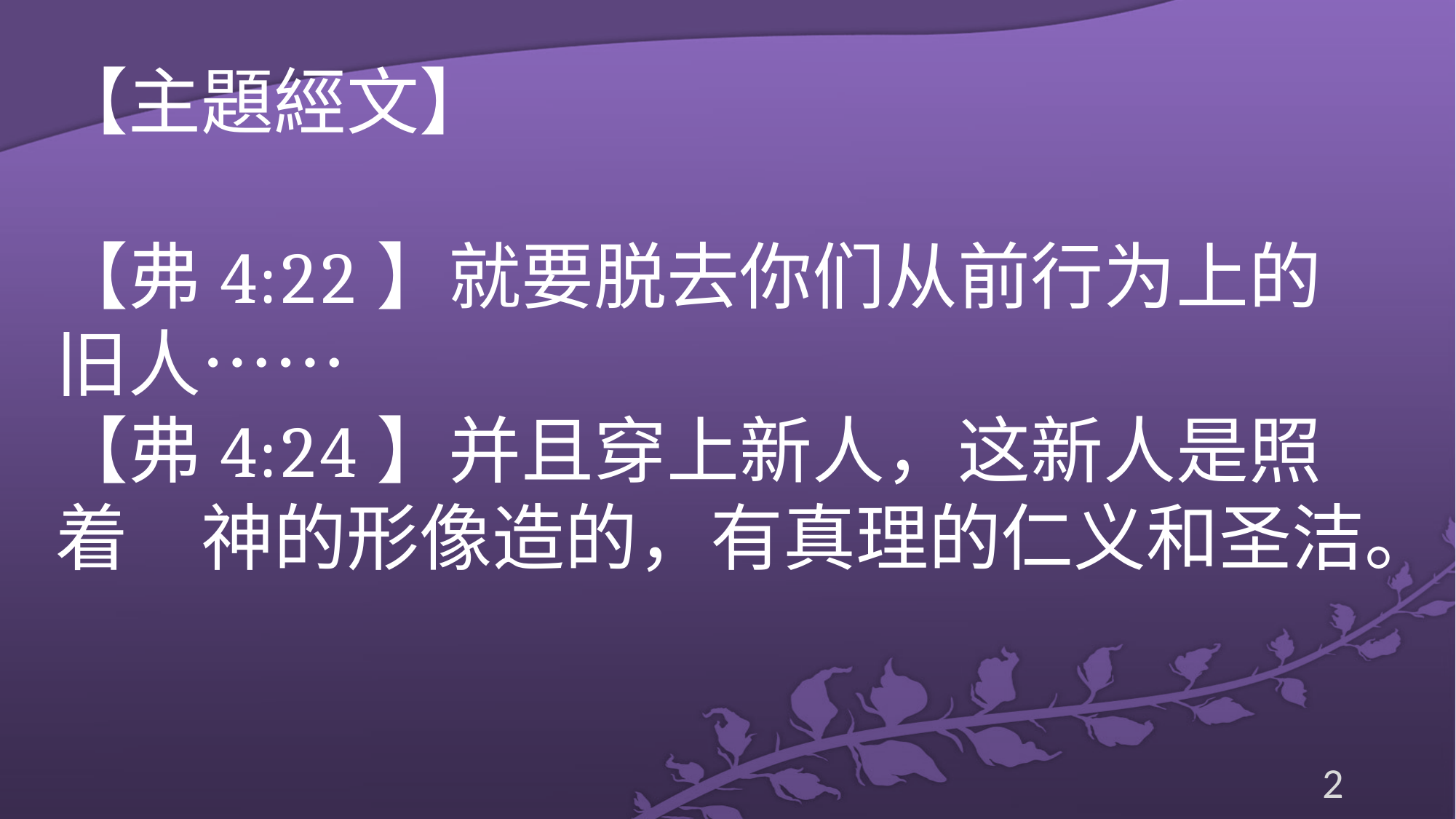

【主題經文】

【弗4:22】就要脱去你们从前行为上的旧人……
【弗4:24】并且穿上新人，这新人是照着　神的形像造的，有真理的仁义和圣洁。
2